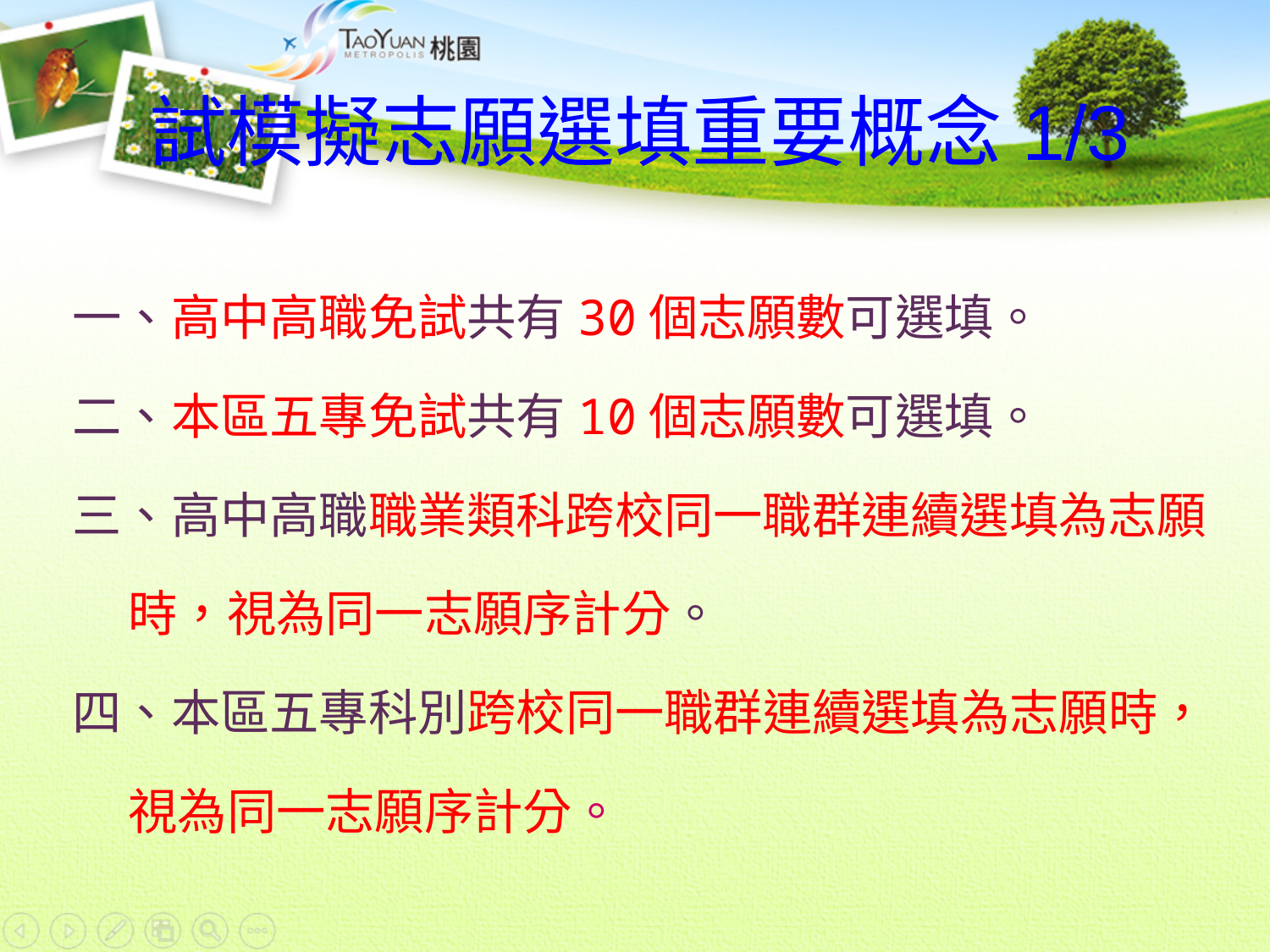

試模擬志願選填重要概念1/3
一、高中高職免試共有30個志願數可選填。
二、本區五專免試共有10個志願數可選填。
三、高中高職職業類科跨校同一職群連續選填為志願
    時，視為同一志願序計分。
四、本區五專科別跨校同一職群連續選填為志願時，
    視為同一志願序計分。